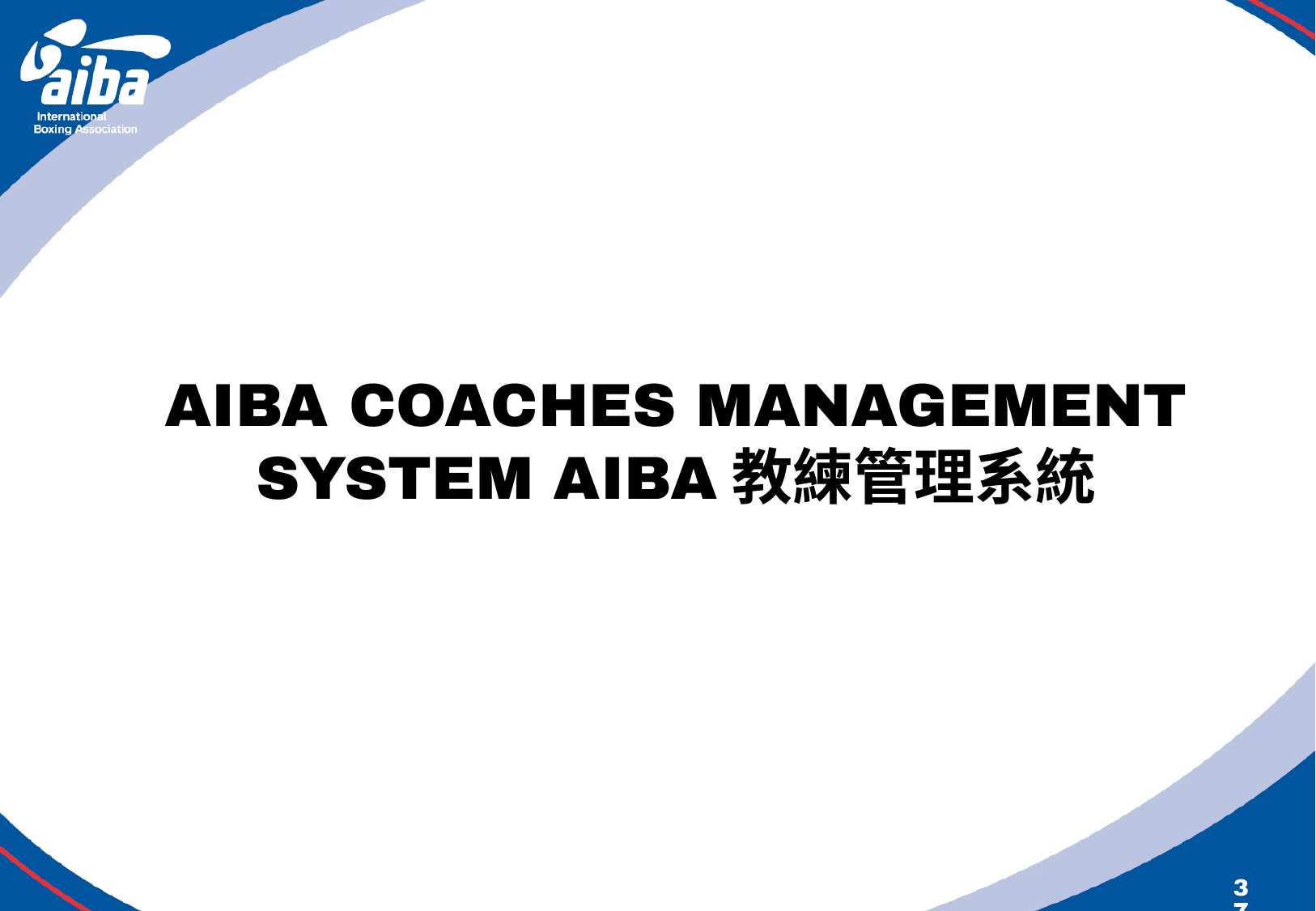

# AIBA COACHES MANAGEMENT SYSTEM AIBA教練管理系統
37